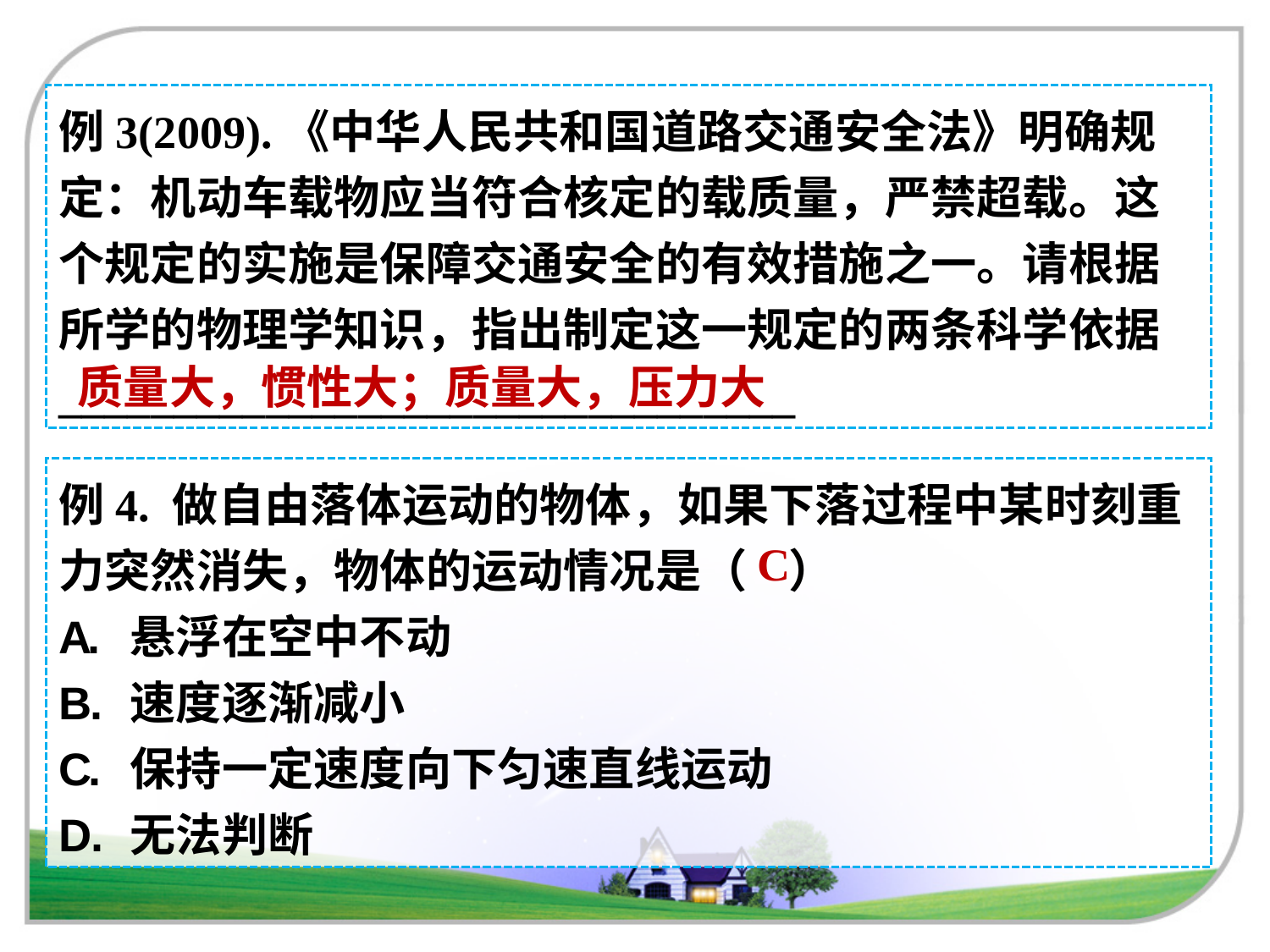

例3(2009).《中华人民共和国道路交通安全法》明确规定：机动车载物应当符合核定的载质量，严禁超载。这个规定的实施是保障交通安全的有效措施之一。请根据所学的物理学知识，指出制定这一规定的两条科学依据________________________________
质量大，惯性大；质量大，压力大
例4. 做自由落体运动的物体，如果下落过程中某时刻重力突然消失，物体的运动情况是（    ）
悬浮在空中不动
速度逐渐减小
保持一定速度向下匀速直线运动
无法判断
C